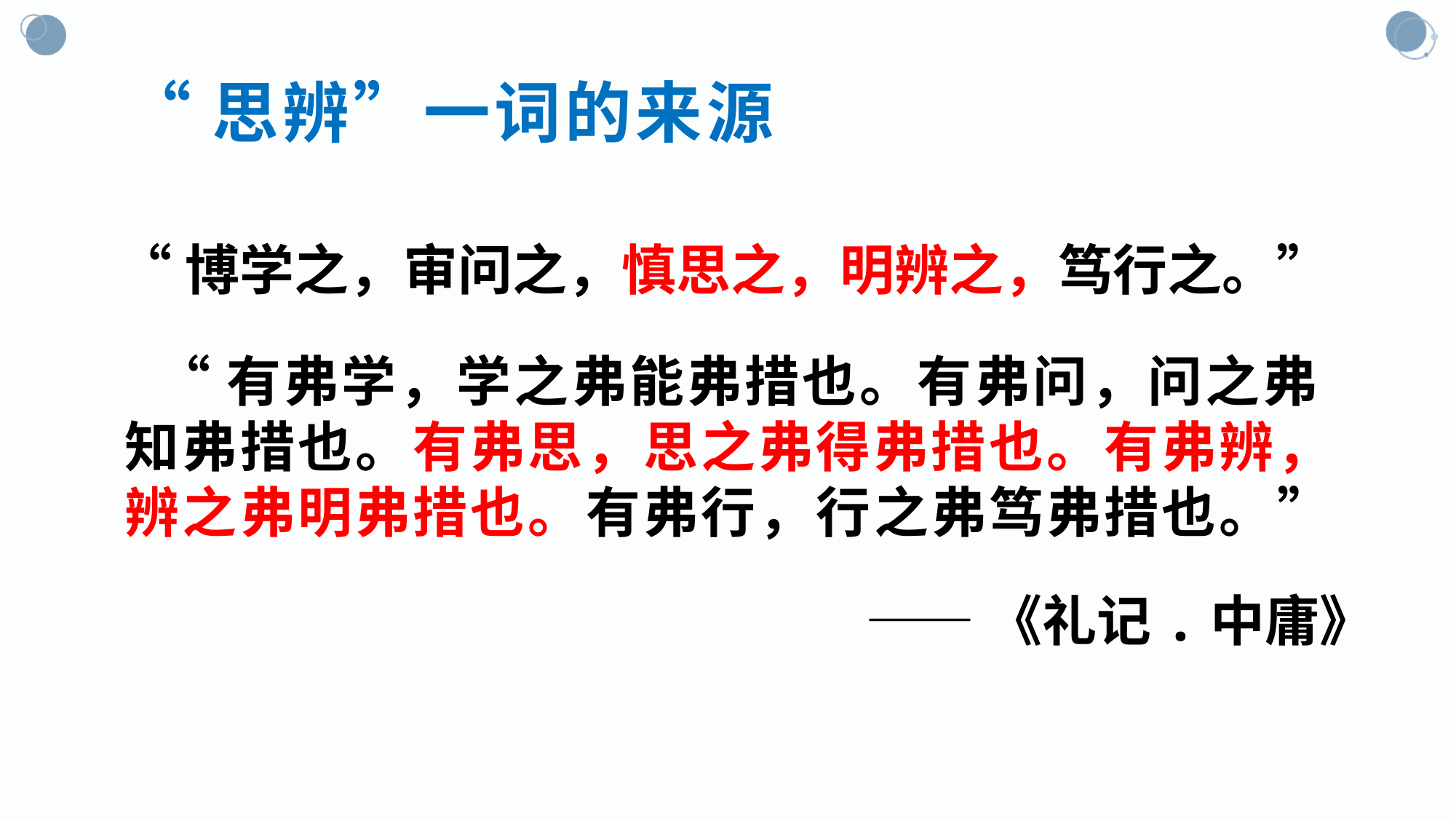

# “思辨”一词的来源
   “博学之，审问之，慎思之，明辨之，笃行之。”
  “有弗学，学之弗能弗措也。有弗问，问之弗知弗措也。有弗思，思之弗得弗措也。有弗辨，辨之弗明弗措也。有弗行，行之弗笃弗措也。”

——《礼记.中庸》